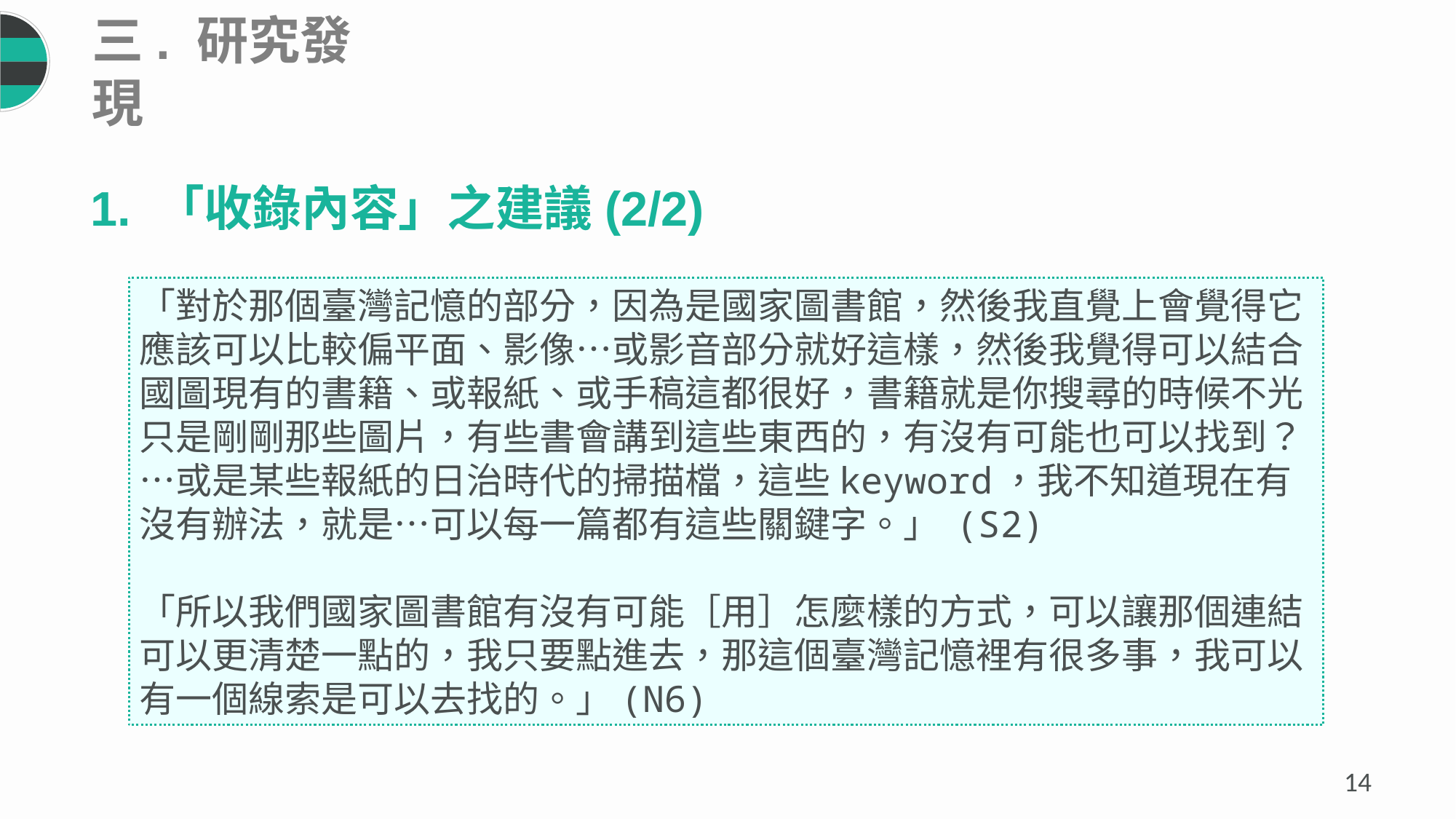

三. 研究發現
1. 「收錄內容」之建議(2/2)

「對於那個臺灣記憶的部分，因為是國家圖書館，然後我直覺上會覺得它應該可以比較偏平面、影像…或影音部分就好這樣，然後我覺得可以結合國圖現有的書籍、或報紙、或手稿這都很好，書籍就是你搜尋的時候不光只是剛剛那些圖片，有些書會講到這些東西的，有沒有可能也可以找到？…或是某些報紙的日治時代的掃描檔，這些keyword，我不知道現在有沒有辦法，就是…可以每一篇都有這些關鍵字。」 (S2)

「所以我們國家圖書館有沒有可能［用］怎麼樣的方式，可以讓那個連結可以更清楚一點的，我只要點進去，那這個臺灣記憶裡有很多事，我可以有一個線索是可以去找的。」(N6)
14